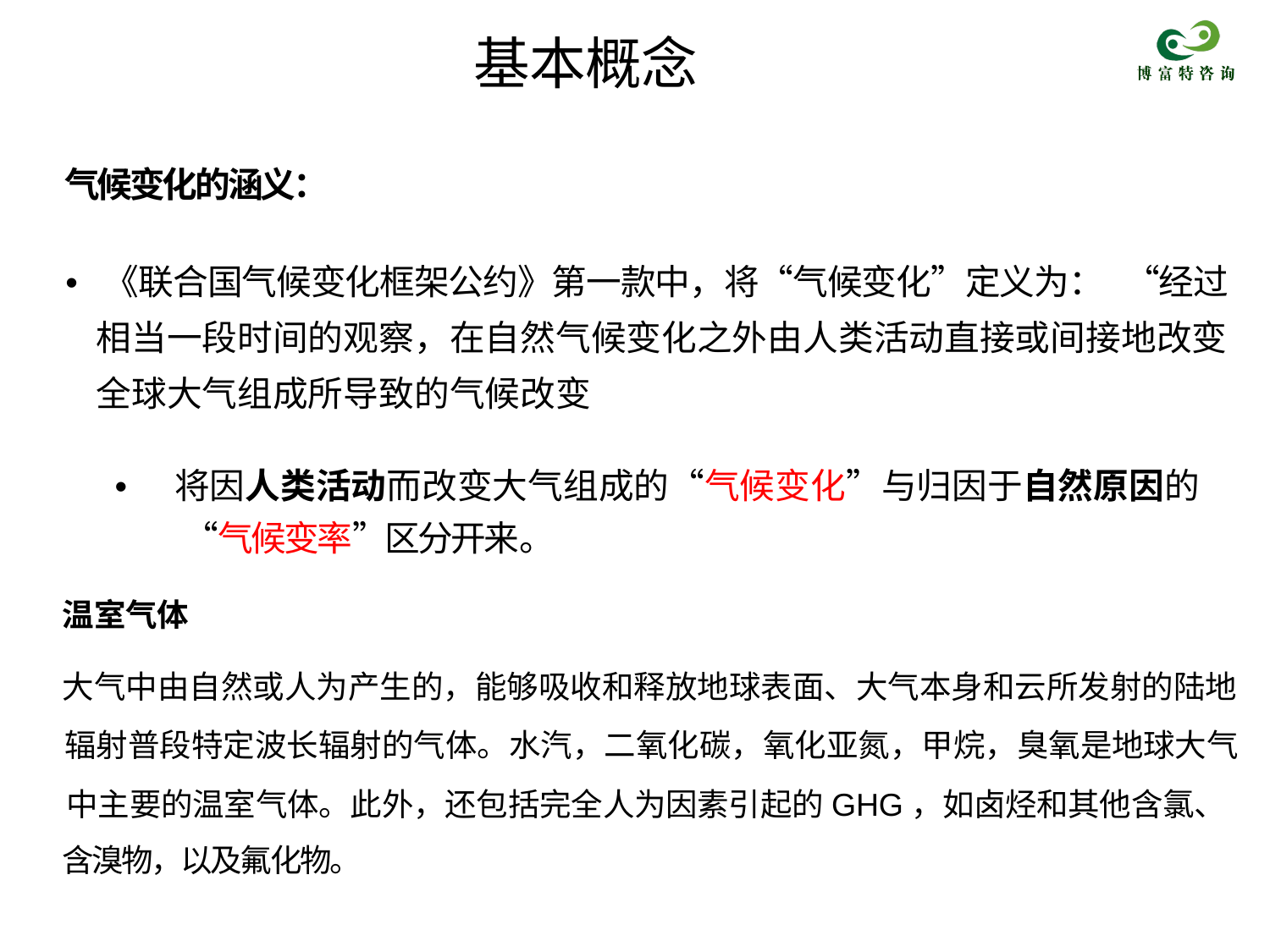

基本概念

气候变化的涵义：

•  《联合国气候变化框架公约》第一款中，将“气候变化”定义为：   “经过  相当一段时间的观察，在自然气候变化之外由人类活动直接或间接地改变  全球大气组成所导致的气候改变

•    将因人类活动而改变大气组成的“气候变化”与归因于自然原因的     “气候变率”区分开来。

温室气体

大气中由自然或人为产生的，能够吸收和释放地球表面、大气本身和云所发射的陆地
辐射普段特定波长辐射的气体。水汽，二氧化碳，氧化亚氮，甲烷，臭氧是地球大气 中主要的温室气体。此外，还包括完全人为因素引起的GHG，如卤烃和其他含氯、

含溴物，以及氟化物。